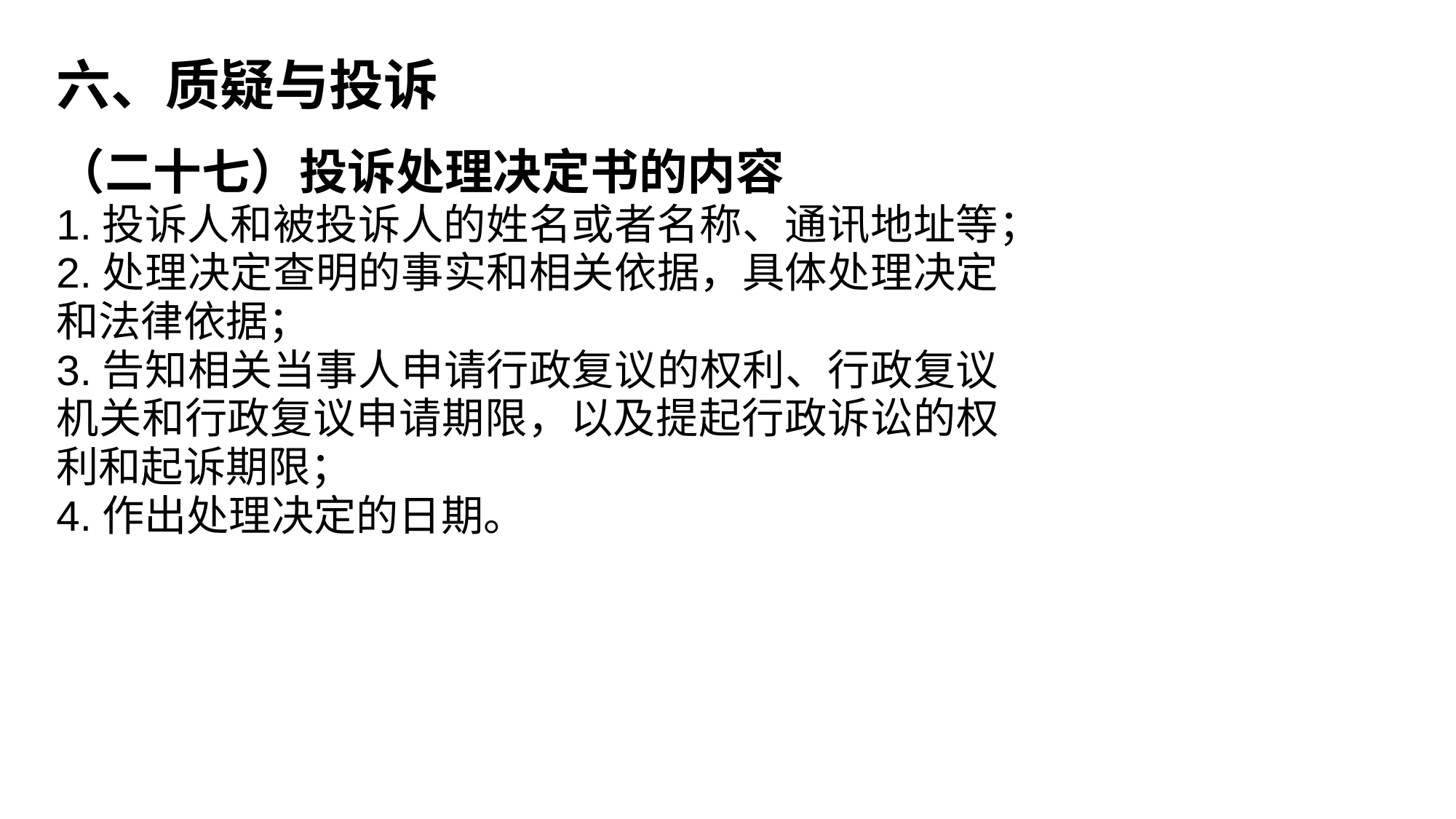

六、质疑与投诉

（二十七）投诉处理决定书的内容
1.投诉人和被投诉人的姓名或者名称、通讯地址等；
2.处理决定查明的事实和相关依据，具体处理决定和法律依据；
3.告知相关当事人申请行政复议的权利、行政复议机关和行政复议申请期限，以及提起行政诉讼的权利和起诉期限；
4.作出处理决定的日期。